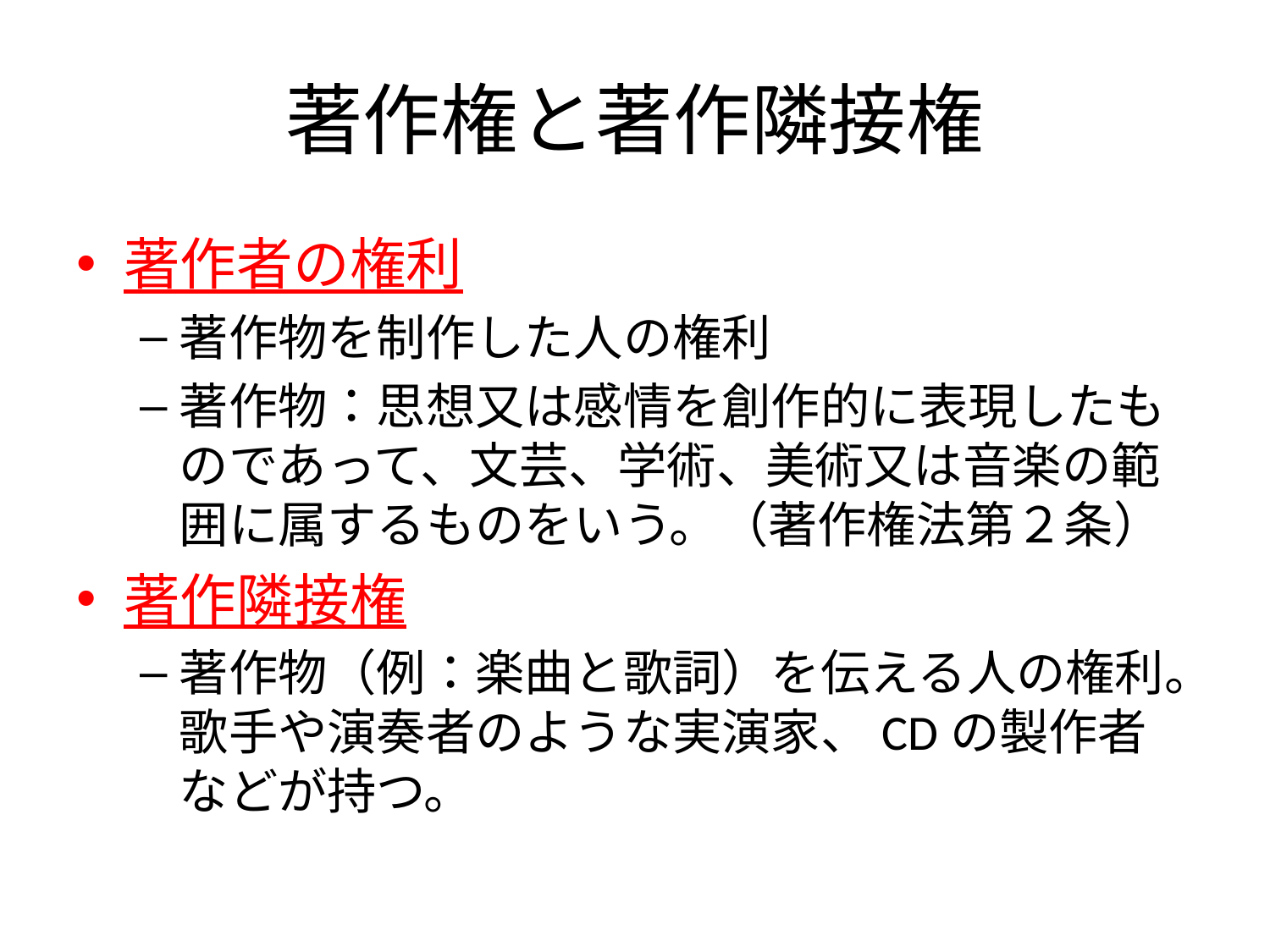

# 著作権と著作隣接権
著作者の権利
著作物を制作した人の権利
著作物：思想又は感情を創作的に表現したものであって、文芸、学術、美術又は音楽の範囲に属するものをいう。（著作権法第２条）
著作隣接権
著作物（例：楽曲と歌詞）を伝える人の権利。歌手や演奏者のような実演家、CDの製作者などが持つ。